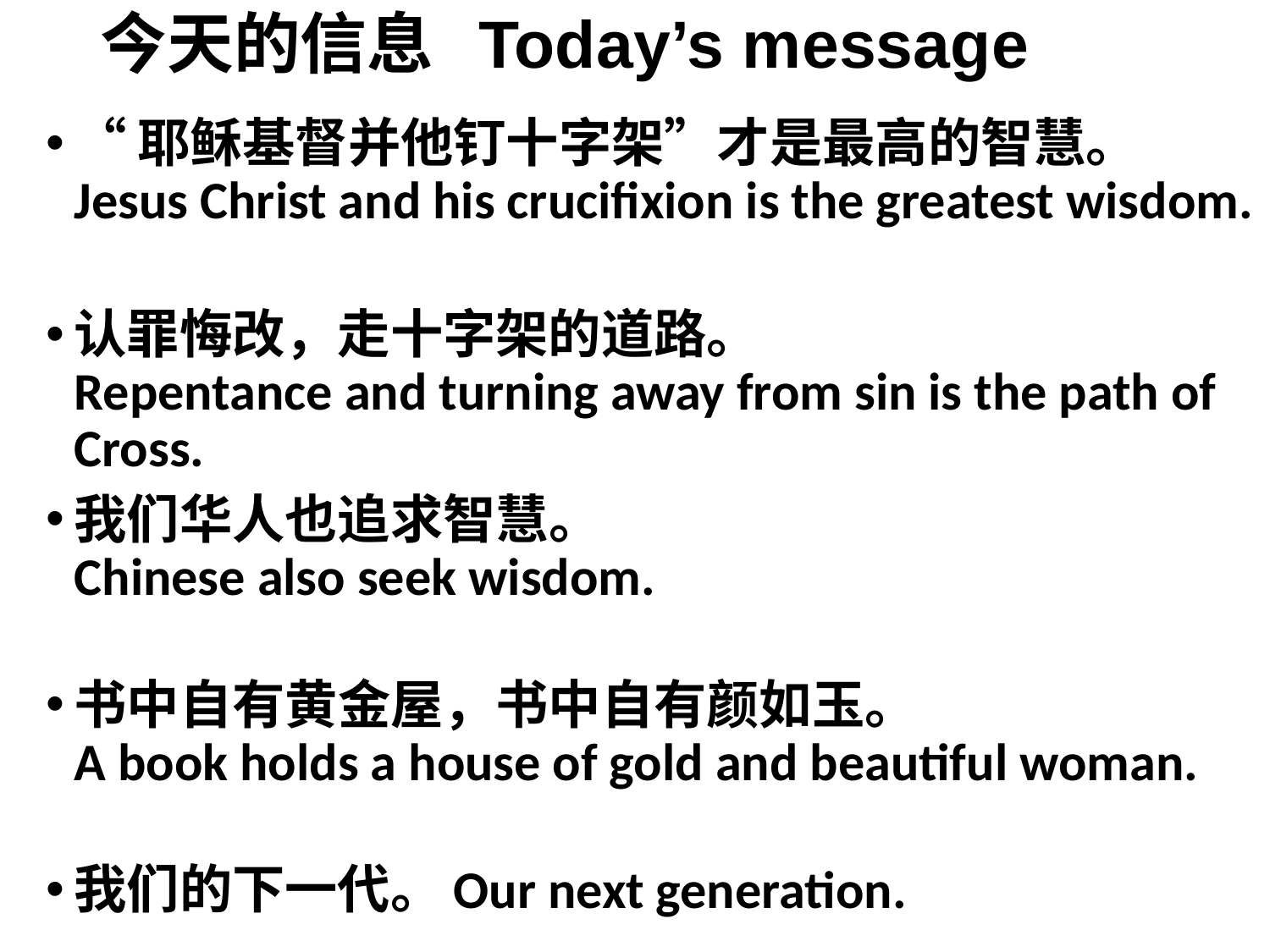

# 今天的信息  Today’s message
“耶稣基督并他钉十字架”才是最高的智慧。
Jesus Christ and his crucifixion is the greatest wisdom.
认罪悔改，走十字架的道路。
Repentance and turning away from sin is the path of Cross.
我们华人也追求智慧。
Chinese also seek wisdom.
书中自有黄金屋，书中自有颜如玉。
A book holds a house of gold and beautiful woman.
我们的下一代。Our next generation.